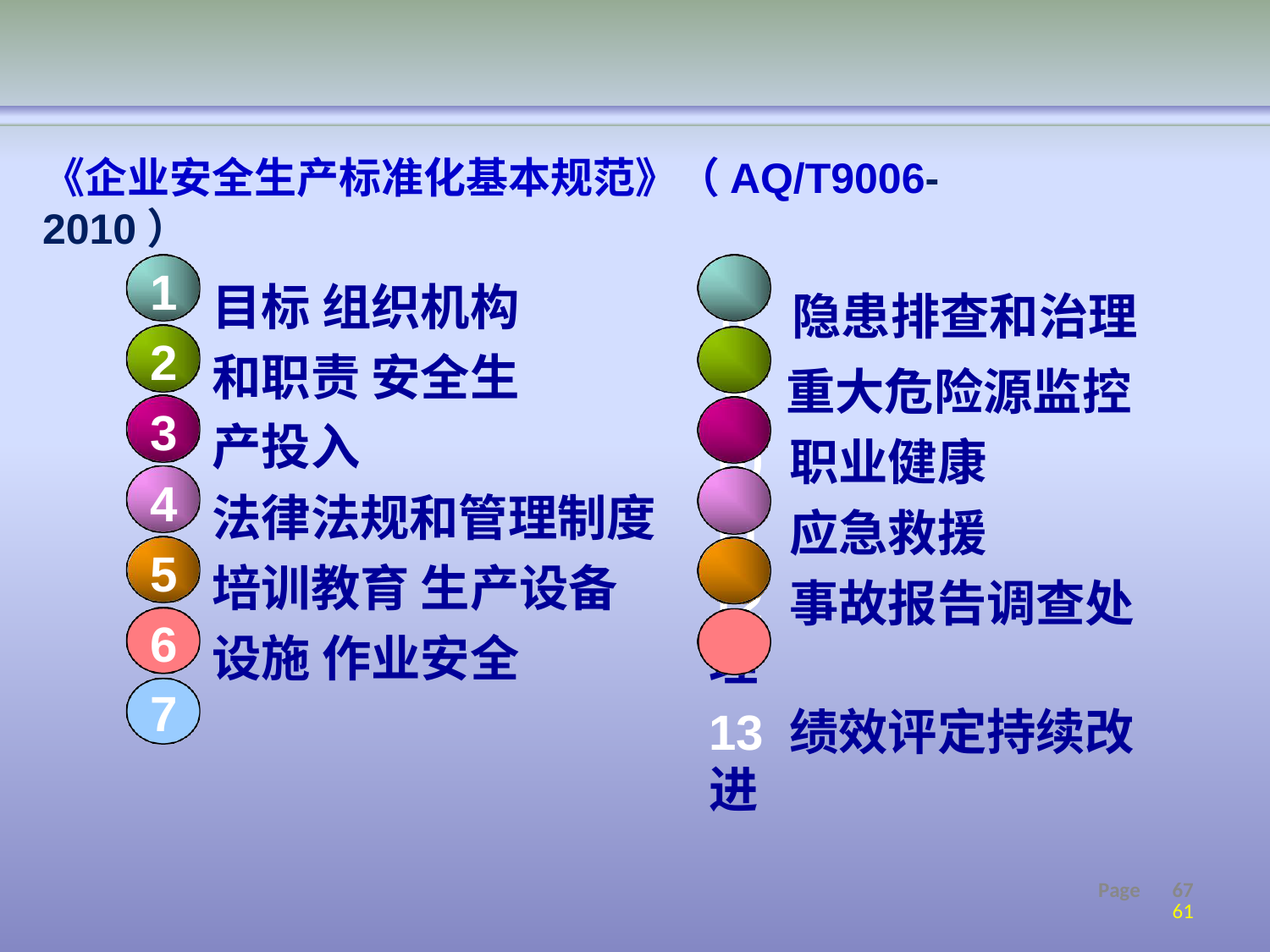

# 《企业安全生产标准化基本规范》（AQ/T9006-2010）

8 隐患排查和治理
9 重大危险源监控
10 职业健康
11 应急救援
12 事故报告调查处理
13 绩效评定持续改进
1
2
3
4
5
6
7
目标 组织机构和职责 安全生产投入
法律法规和管理制度 培训教育 生产设备设施 作业安全

Page	67
61